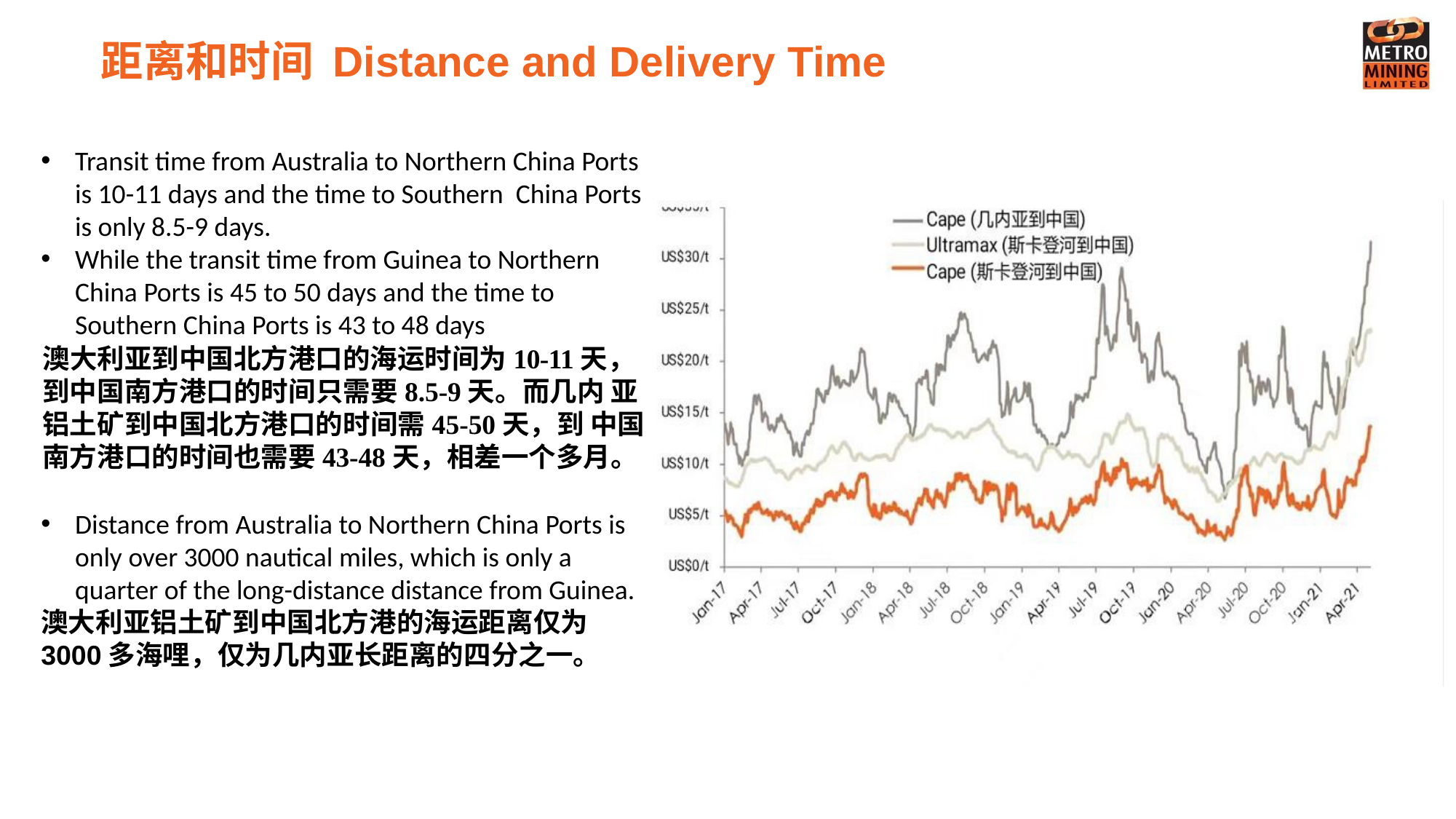

# 距离和时间 Distance and Delivery Time
Transit time from Australia to Northern China Ports is 10-11 days and the time to Southern  China Ports is only 8.5-9 days.
While the transit time from Guinea to Northern China Ports is 45 to 50 days and the time to Southern China Ports is 43 to 48 days
澳大利亚到中国北方港口的海运时间为10-11天，到中国南方港口的时间只需要8.5-9天。而几内 亚铝土矿到中国北方港口的时间需45-50天，到 中国南方港口的时间也需要43-48天，相差一个多月。

Distance from Australia to Northern China Ports is only over 3000 nautical miles, which is only a quarter of the long-distance distance from Guinea.
澳大利亚铝土矿到中国北方港的海运距离仅为3000多海哩，仅为几内亚长距离的四分之一。